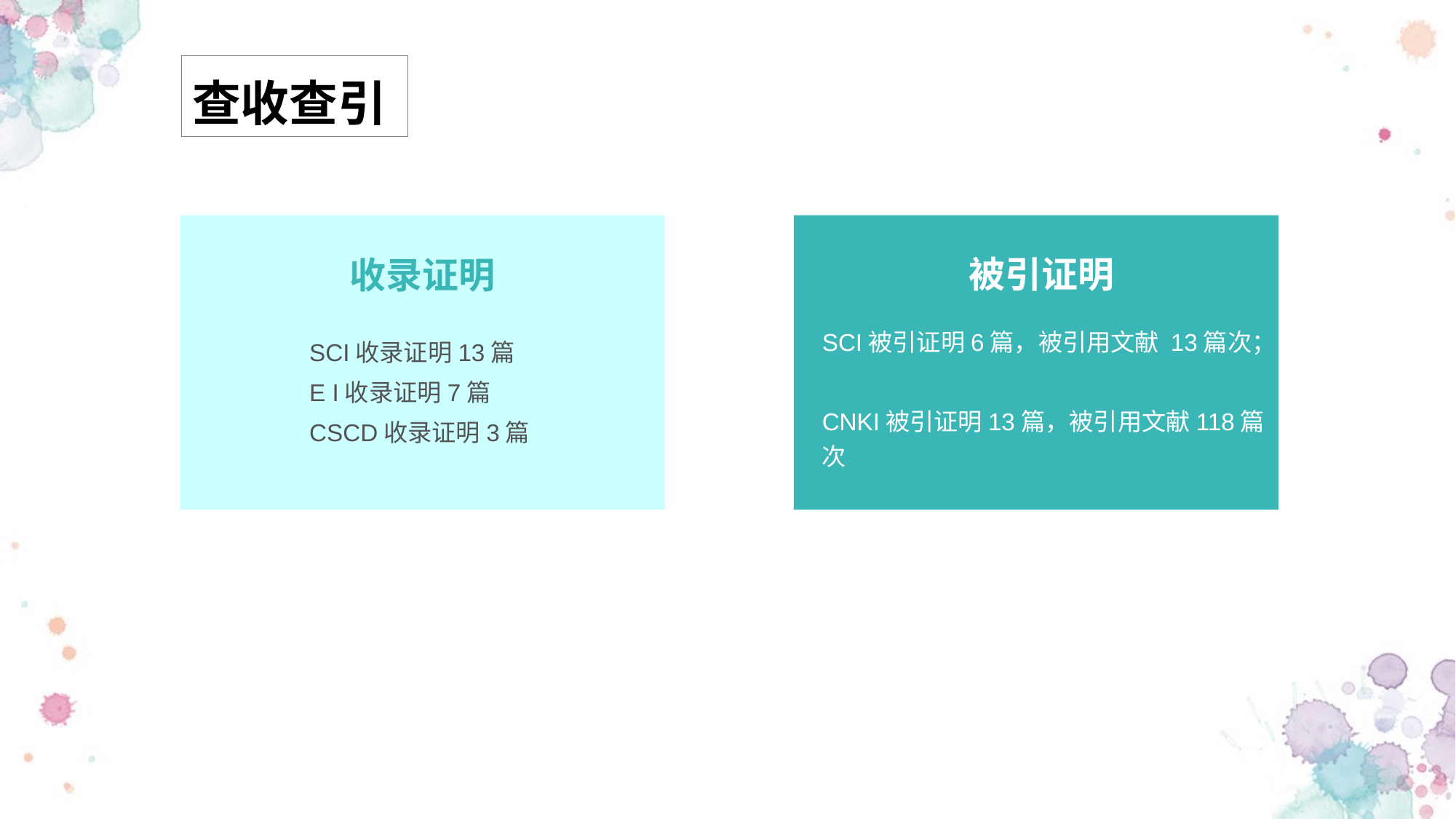

查收查引

被引证明
收录证明
被引证明
SCI被引证明6篇，被引用文献 13篇次；

CNKI被引证明13篇，被引用文献118篇次

SCI收录证明13篇
E I收录证明7篇
CSCD收录证明3篇